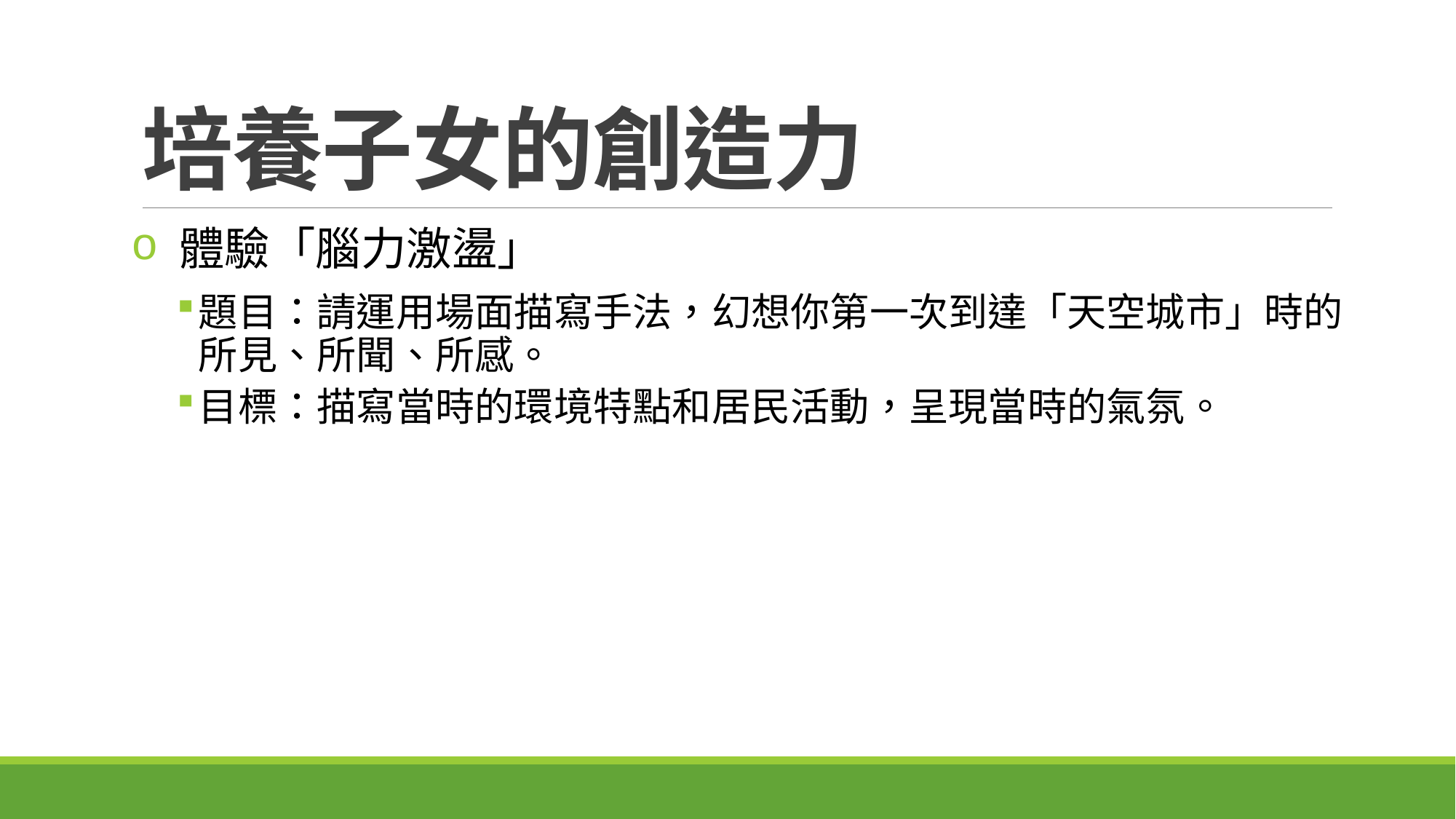

# 培養子女的創造力
 體驗「腦力激盪」

題目：請運用場面描寫手法，幻想你第一次到達「天空城市」時的所見、所聞、所感。
目標：描寫當時的環境特點和居民活動，呈現當時的氣氛。